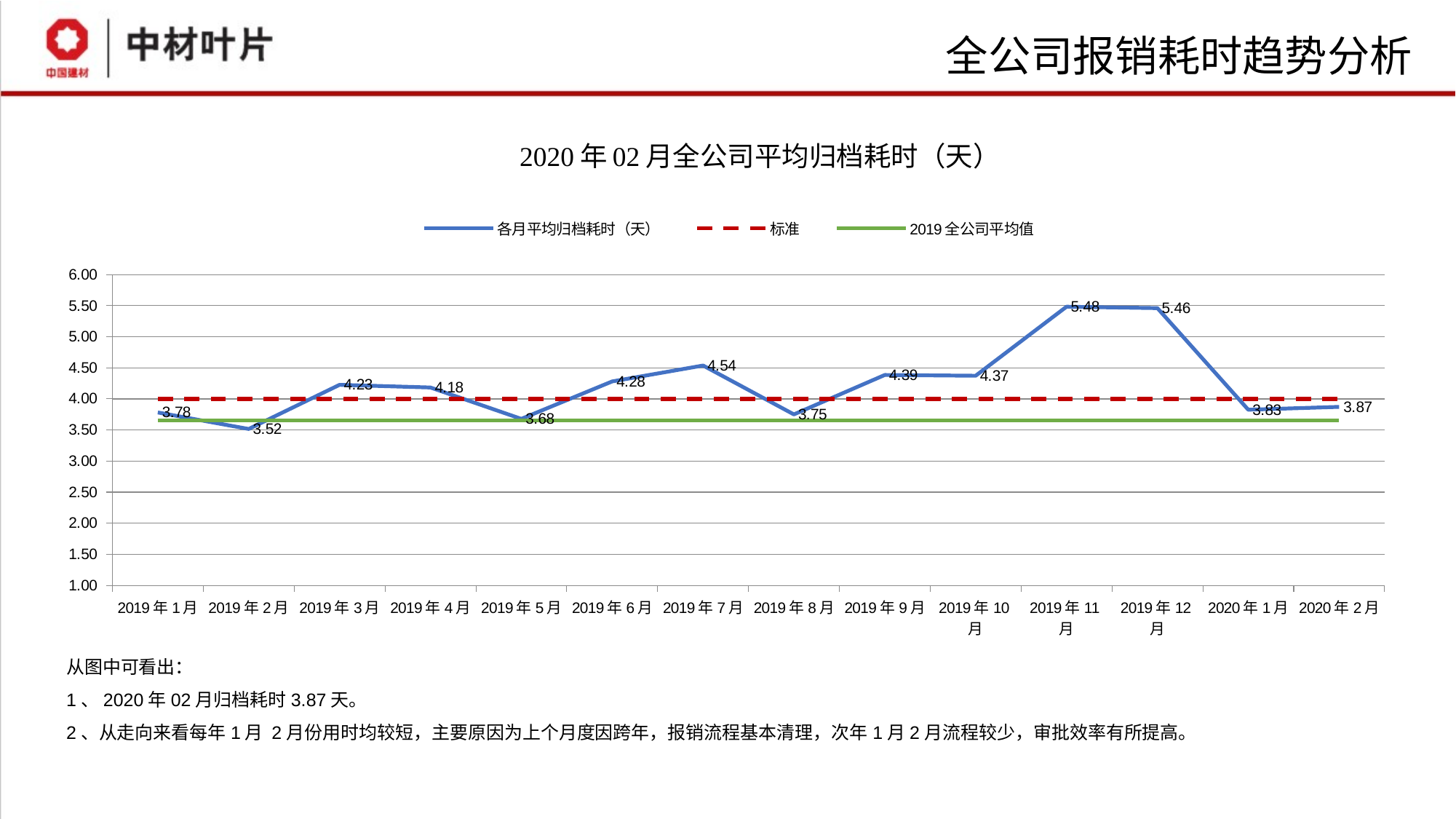

# 全公司报销耗时趋势分析

### Chart

| Category |  |  |  |
|---|---|---|---|
| 2019年1月 | 3.781558458453313 | 4.0 | 3.651516292592008 |
| 2019年2月 | 3.5163649419709464 | 4.0 | 3.651516292592008 |
| 2019年3月 | 4.226020431472736 | 4.0 | 3.651516292592008 |
| 2019年4月 | 4.183534549712241 | 4.0 | 3.651516292592008 |
| 2019年5月 | 3.678481164922372 | 4.0 | 3.651516292592008 |
| 2019年6月 | 4.281755558084536 | 4.0 | 3.651516292592008 |
| 2019年7月 | 4.536839132814789 | 4.0 | 3.651516292592008 |
| 2019年8月 | 3.7501544661354904 | 4.0 | 3.651516292592008 |
| 2019年9月 | 4.3853196880948 | 4.0 | 3.651516292592008 |
| 2019年10月 | 4.372351307953308 | 4.0 | 3.651516292592008 |
| 2019年11月 | 5.483973426196958 | 4.0 | 3.651516292592008 |
| 2019年12月 | 5.461320799794349 | 4.0 | 3.651516292592008 |
| 2020年1月 | 3.8256513751982886 | 4.0 | 3.651516292592008 |
| 2020年2月 | 3.8715802504539463 | 4.0 | 3.651516292592008 |
从图中可看出：
1、2020年02月归档耗时3.87天。
2、从走向来看每年1月 2月份用时均较短，主要原因为上个月度因跨年，报销流程基本清理，次年1月2月流程较少，审批效率有所提高。